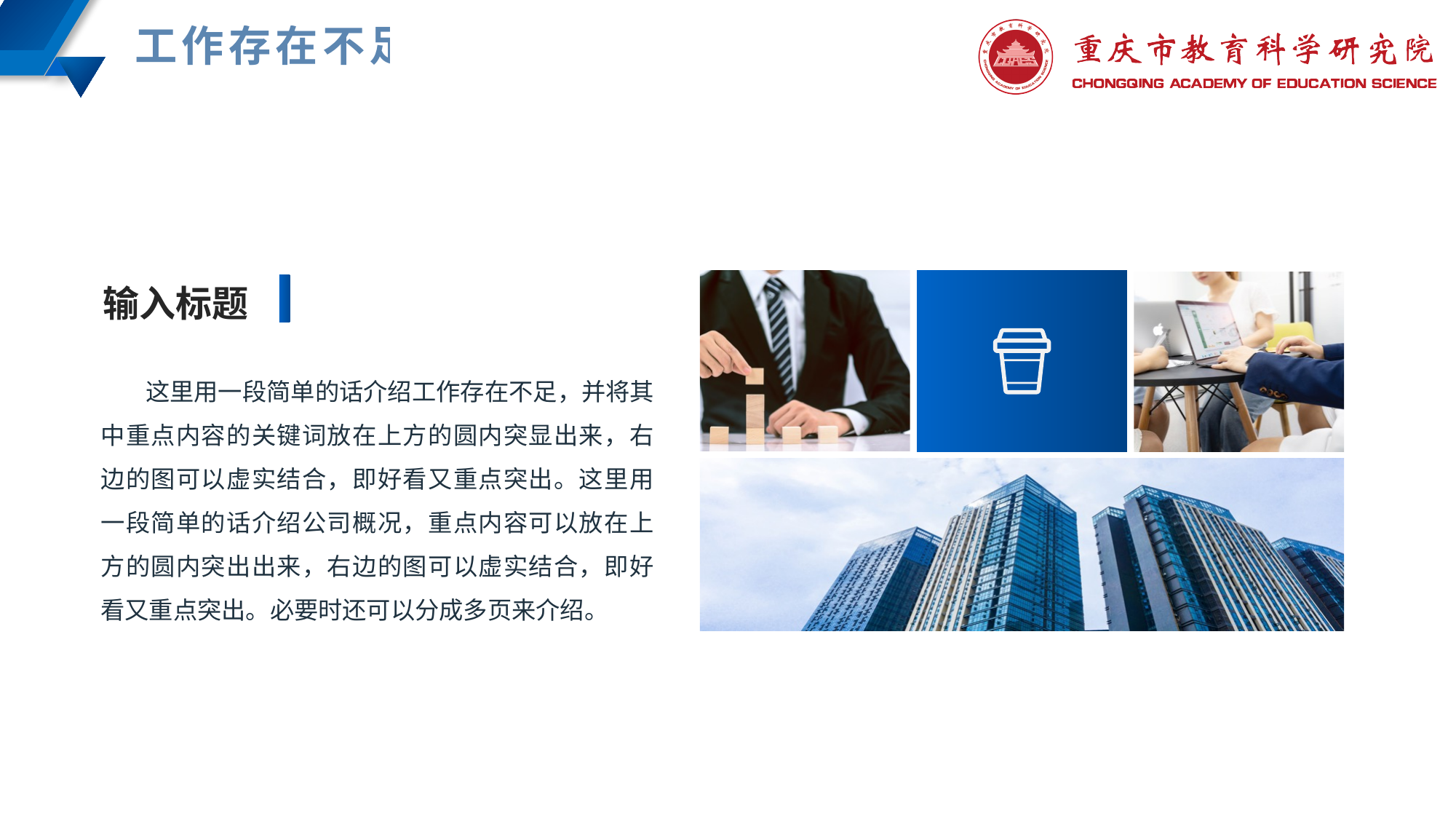

工作存在不足

输入标题

       这里用一段简单的话介绍工作存在不足，并将其中重点内容的关键词放在上方的圆内突显出来，右边的图可以虚实结合，即好看又重点突出。这里用一段简单的话介绍公司概况，重点内容可以放在上方的圆内突出出来，右边的图可以虚实结合，即好看又重点突出。必要时还可以分成多页来介绍。